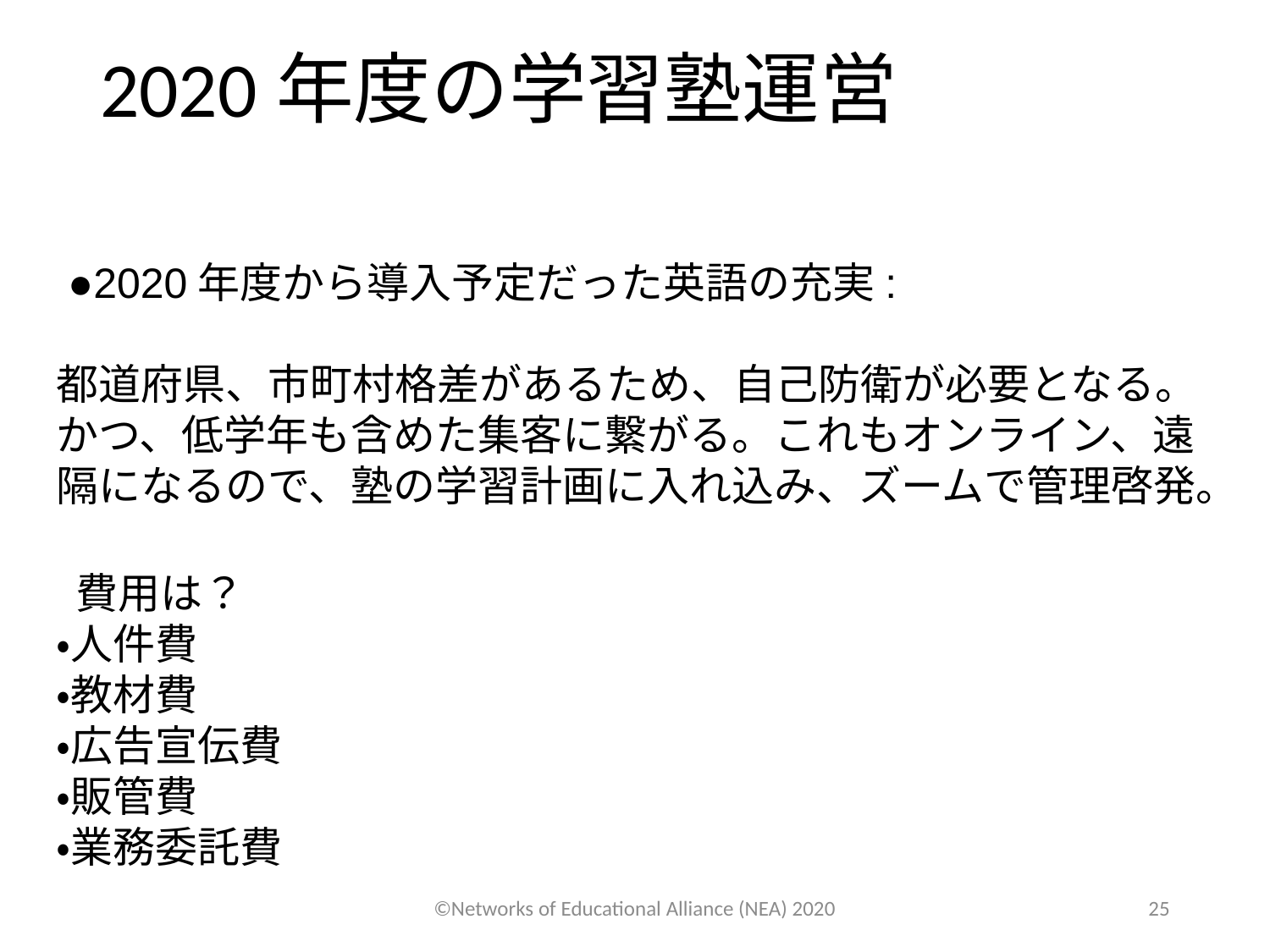

# 2020年度の学習塾運営
 ●2020年度から導入予定だった英語の充実:

都道府県、市町村格差があるため、自己防衛が必要となる。
かつ、低学年も含めた集客に繋がる。これもオンライン、遠隔になるので、塾の学習計画に入れ込み、ズームで管理啓発。

 費用は？
・人件費
・教材費
・広告宣伝費
・販管費
・業務委託費
©Networks of Educational Alliance (NEA) 2020
25